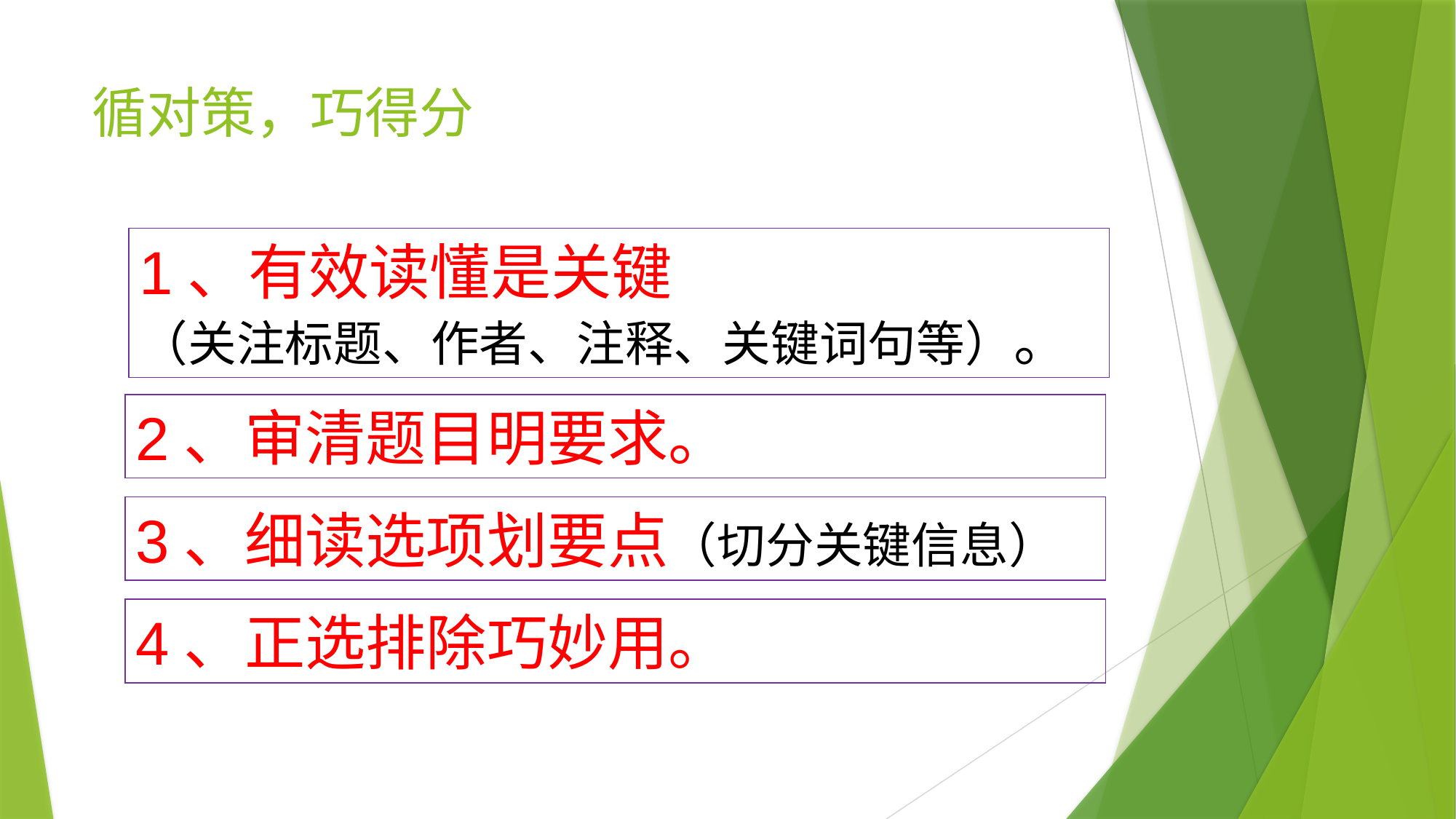

# 循对策，巧得分
1、有效读懂是关键
（关注标题、作者、注释、关键词句等）。
2、审清题目明要求。
3、细读选项划要点（切分关键信息）
4、正选排除巧妙用。